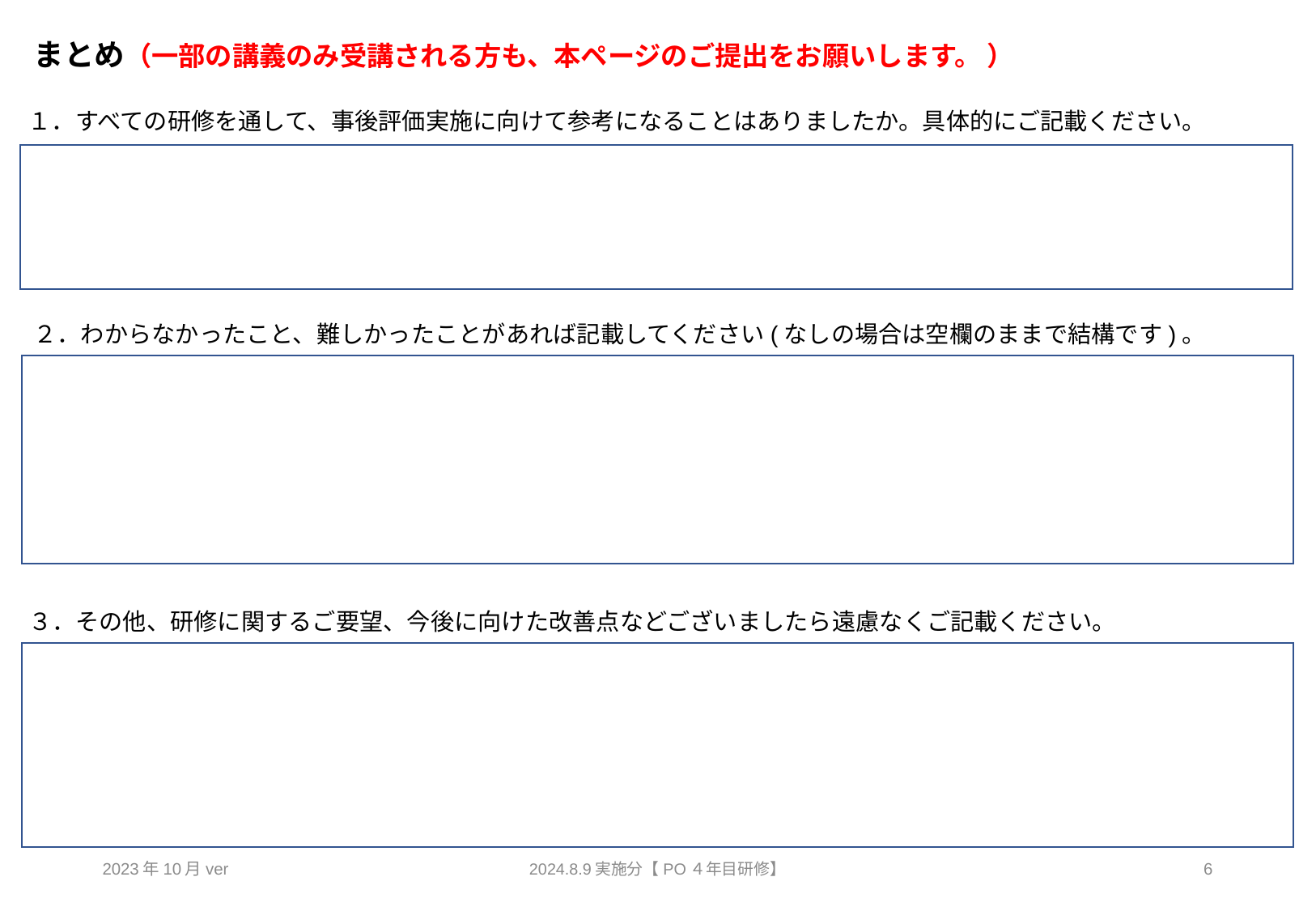

# まとめ（一部の講義のみ受講される方も、本ページのご提出をお願いします。 ）
１．すべての研修を通して、事後評価実施に向けて参考になることはありましたか。具体的にご記載ください。

２．わからなかったこと、難しかったことがあれば記載してください(なしの場合は空欄のままで結構です)。

３．その他、研修に関するご要望、今後に向けた改善点などございましたら遠慮なくご記載ください。

2023年10月ver
2024.8.9実施分【PO４年目研修】
6